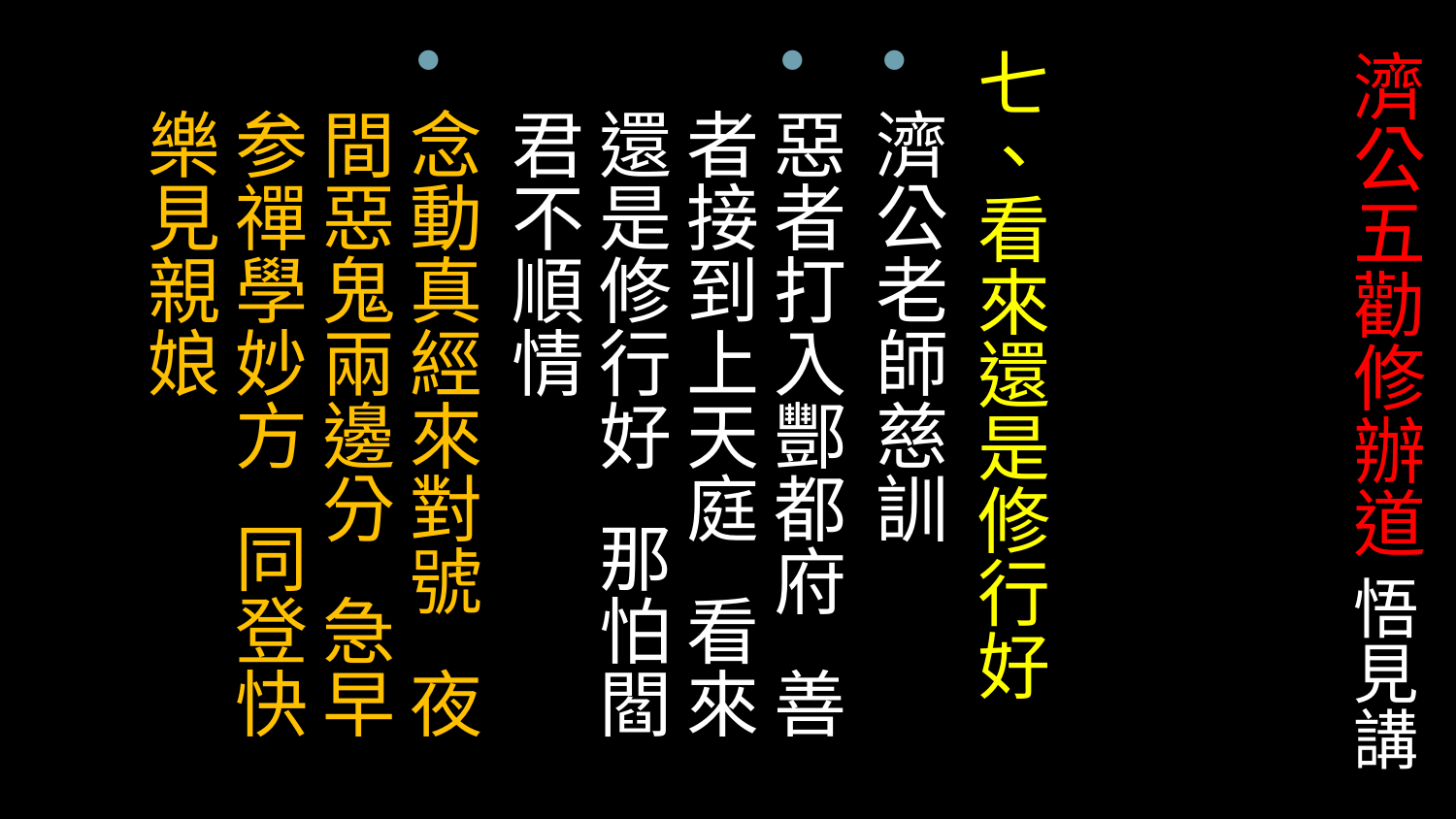

七、看來還是修行好
濟公老師慈訓
惡者打入酆都府   善者接到上天庭   看來還是修行好   那怕閻君不順情
念動真經來對號   夜間惡鬼兩邊分   急早参禪學妙方   同登快樂見親娘

# 濟公五勸修辦道 悟見講